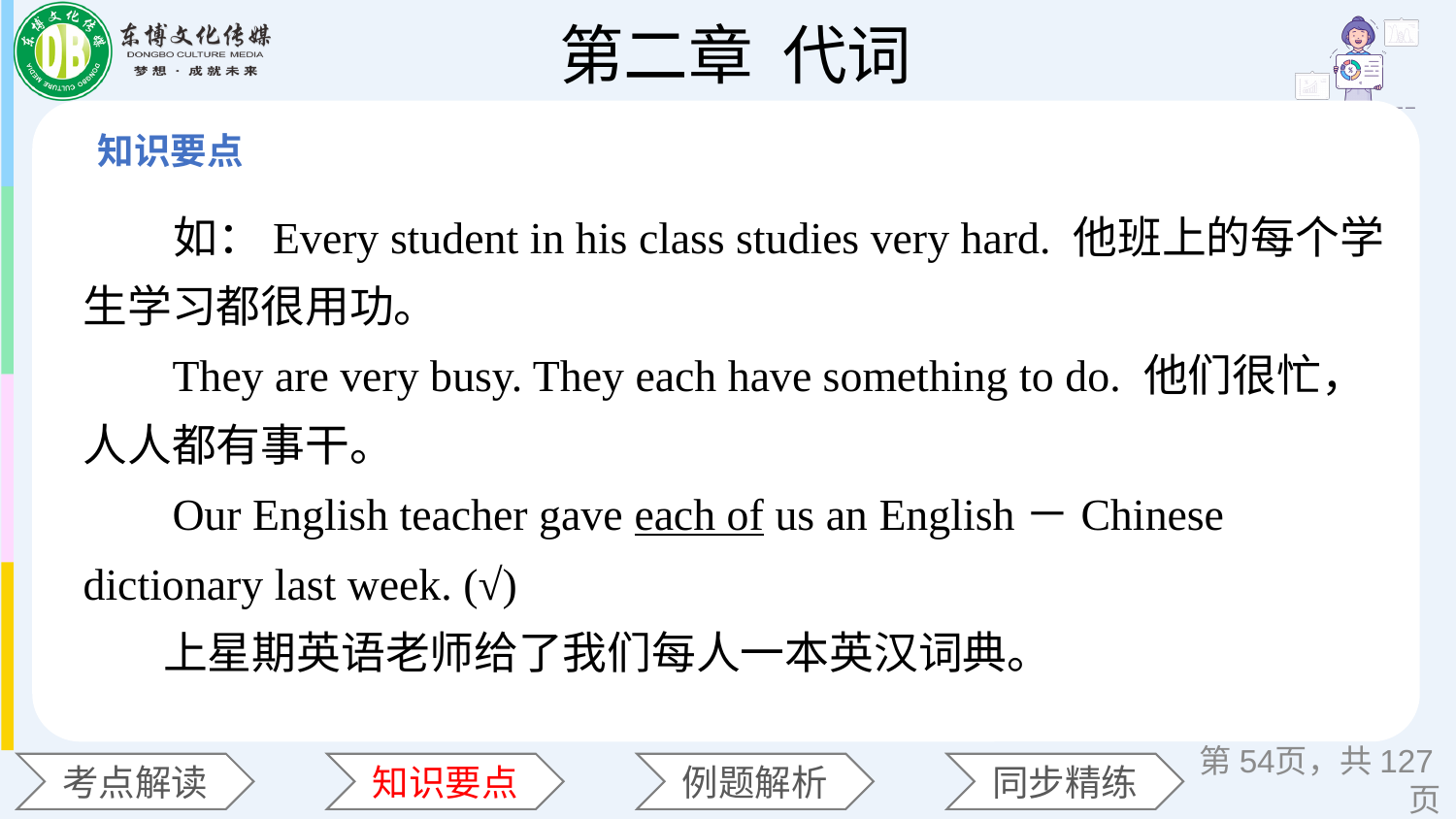

如：Every student in his class studies very hard. 他班上的每个学生学习都很用功。
        They are very busy. They each have something to do. 他们很忙，人人都有事干。
        Our English teacher gave each of us an English－Chinese dictionary last week. (√)
       上星期英语老师给了我们每人一本英汉词典。

第54页，共127页